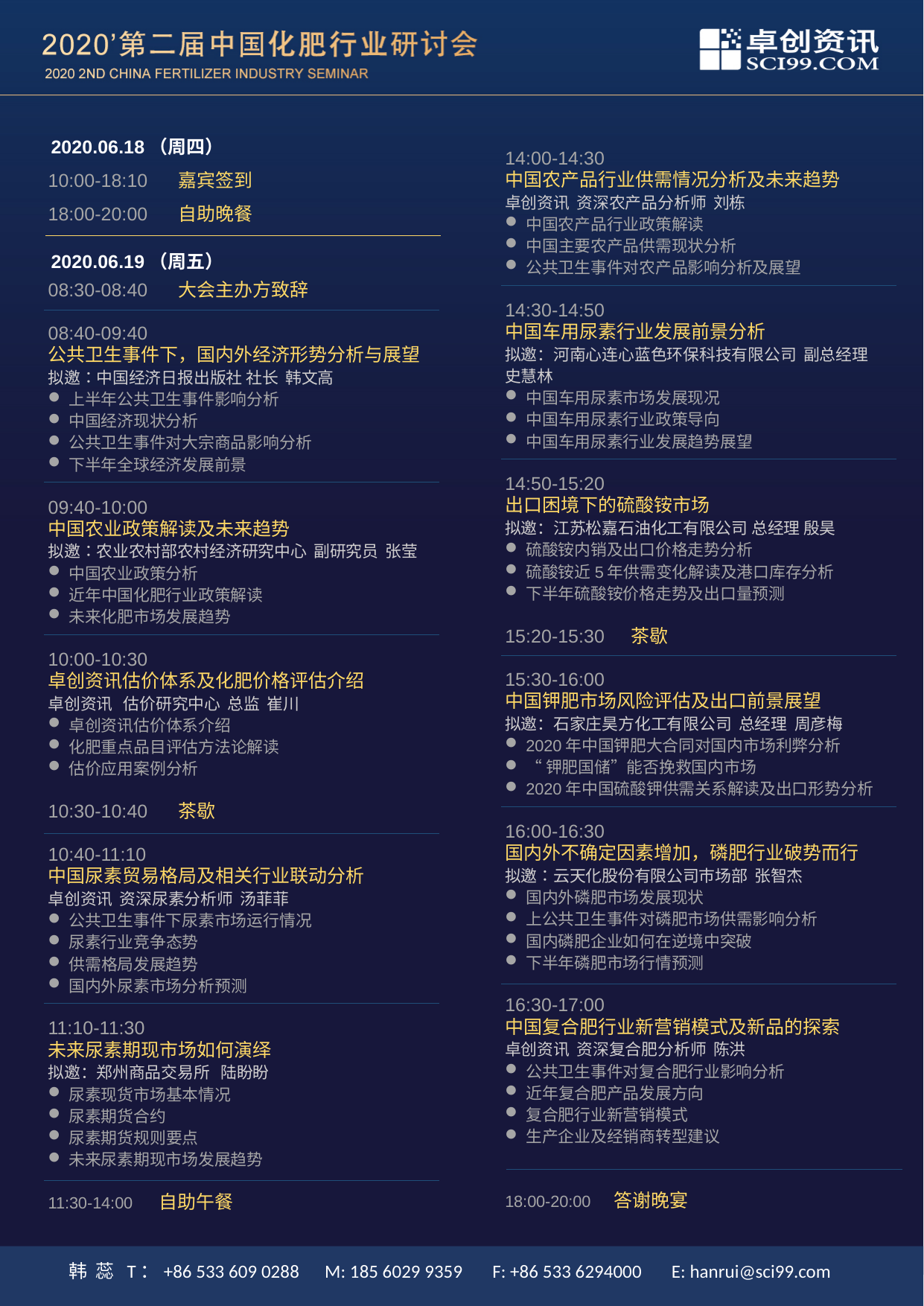

14:00-14:30
中国农产品行业供需情况分析及未来趋势
卓创资讯  资深农产品分析师  刘栋
中国农产品行业政策解读
中国主要农产品供需现状分析
公共卫生事件对农产品影响分析及展望

14:30-14:50
中国车用尿素行业发展前景分析
拟邀：河南心连心蓝色环保科技有限公司  副总经理  史慧林
中国车用尿素市场发展现况
中国车用尿素行业政策导向
中国车用尿素行业发展趋势展望

14:50-15:20
出口困境下的硫酸铵市场
拟邀：江苏松嘉石油化工有限公司 总经理 殷昊
硫酸铵内销及出口价格走势分析
硫酸铵近5年供需变化解读及港口库存分析
下半年硫酸铵价格走势及出口量预测

15:20-15:30     茶歇

15:30-16:00
中国钾肥市场风险评估及出口前景展望
拟邀：石家庄昊方化工有限公司  总经理  周彦梅
2020年中国钾肥大合同对国内市场利弊分析
“钾肥国储”能否挽救国内市场
2020年中国硫酸钾供需关系解读及出口形势分析

16:00-16:30
国内外不确定因素增加，磷肥行业破势而行
拟邀：云天化股份有限公司市场部  张智杰
国内外磷肥市场发展现状
上公共卫生事件对磷肥市场供需影响分析
国内磷肥企业如何在逆境中突破
下半年磷肥市场行情预测

16:30-17:00
中国复合肥行业新营销模式及新品的探索
卓创资讯  资深复合肥分析师  陈洪
公共卫生事件对复合肥行业影响分析
近年复合肥产品发展方向
复合肥行业新营销模式
生产企业及经销商转型建议

18:00-20:00     答谢晚宴

2020.06.18（周四）
10:00-18:10     嘉宾签到
18:00-20:00     自助晚餐

2020.06.19（周五）
08:30-08:40     大会主办方致辞

08:40-09:40
公共卫生事件下，国内外经济形势分析与展望
拟邀：中国经济日报出版社 社长  韩文高
上半年公共卫生事件影响分析
中国经济现状分析
公共卫生事件对大宗商品影响分析
下半年全球经济发展前景

09:40-10:00
中国农业政策解读及未来趋势
拟邀：农业农村部农村经济研究中心  副研究员  张莹
中国农业政策分析
近年中国化肥行业政策解读
未来化肥市场发展趋势

10:00-10:30
卓创资讯估价体系及化肥价格评估介绍
卓创资讯   估价研究中心  总监  崔川
卓创资讯估价体系介绍
化肥重点品目评估方法论解读
估价应用案例分析

10:30-10:40     茶歇

10:40-11:10
中国尿素贸易格局及相关行业联动分析
卓创资讯  资深尿素分析师  汤菲菲
公共卫生事件下尿素市场运行情况
尿素行业竞争态势
供需格局发展趋势
国内外尿素市场分析预测

11:10-11:30
未来尿素期现市场如何演绎
拟邀：郑州商品交易所   陆盼盼
尿素现货市场基本情况
尿素期货合约
尿素期货规则要点
未来尿素期现市场发展趋势

11:30-14:00     自助午餐